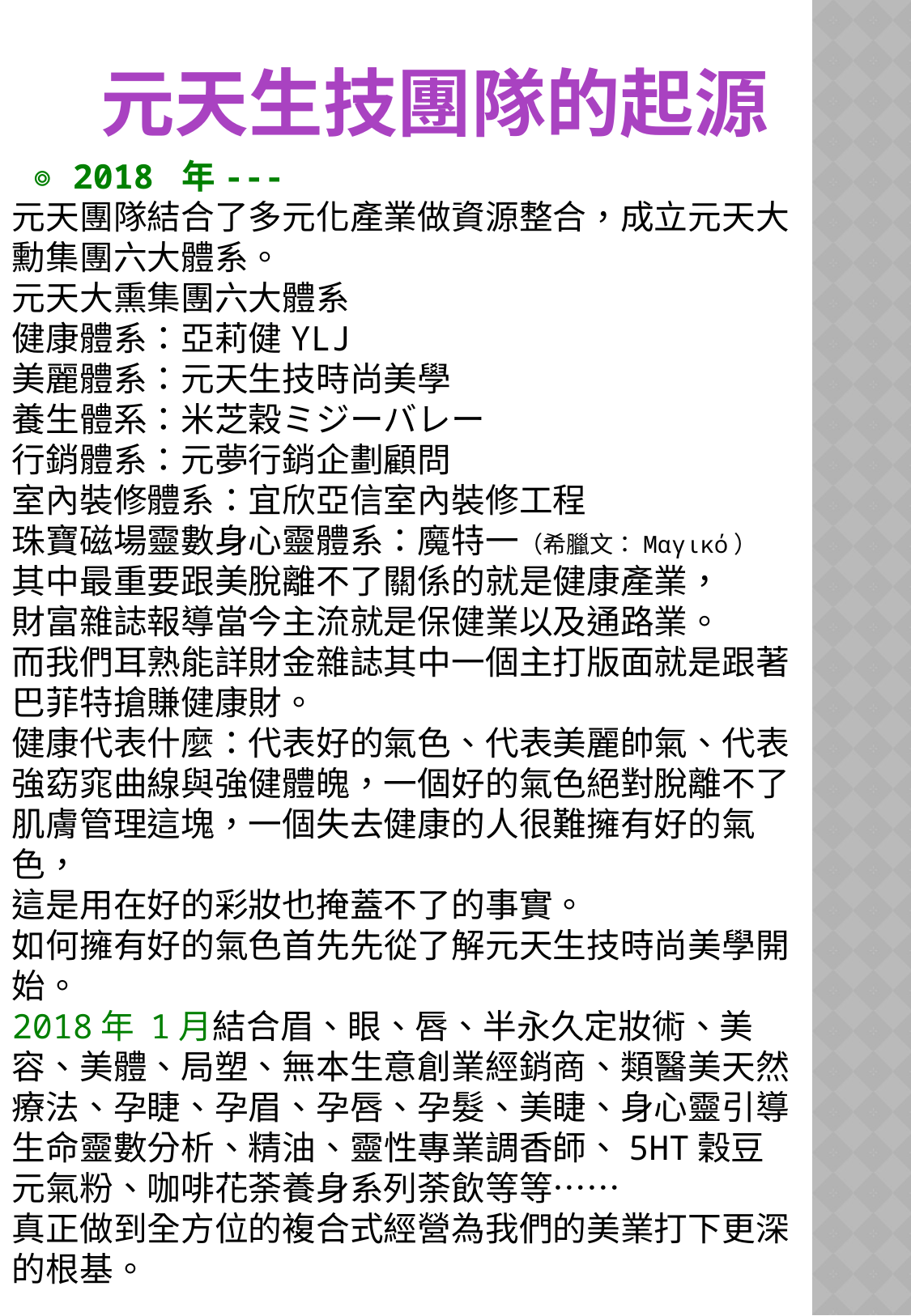

元天生技團隊的起源
 ◎ 2018 年---
元天團隊結合了多元化產業做資源整合，成立元天大勳集團六大體系。
元天大熏集團六大體系
健康體系：亞莉健YLJ
美麗體系：元天生技時尚美學
養生體系：米芝穀ミジーバレー
行銷體系：元夢行銷企劃顧問
室內裝修體系：宜欣亞信室內裝修工程
珠寶磁場靈數身心靈體系：魔特一（希臘文：Μαγικό）
其中最重要跟美脫離不了關係的就是健康產業，
財富雜誌報導當今主流就是保健業以及通路業。
而我們耳熟能詳財金雜誌其中一個主打版面就是跟著巴菲特搶賺健康財。
健康代表什麼：代表好的氣色、代表美麗帥氣、代表強窈窕曲線與強健體魄，一個好的氣色絕對脫離不了肌膚管理這塊，一個失去健康的人很難擁有好的氣色，
這是用在好的彩妝也掩蓋不了的事實。
如何擁有好的氣色首先先從了解元天生技時尚美學開始。
2018年 1月結合眉、眼、唇、半永久定妝術、美容、美體、局塑、無本生意創業經銷商、類醫美天然療法、孕睫、孕眉、孕唇、孕髮、美睫、身心靈引導生命靈數分析、精油、靈性專業調香師、5HT穀豆元氣粉、咖啡花荼養身系列荼飲等等……
真正做到全方位的複合式經營為我們的美業打下更深的根基。